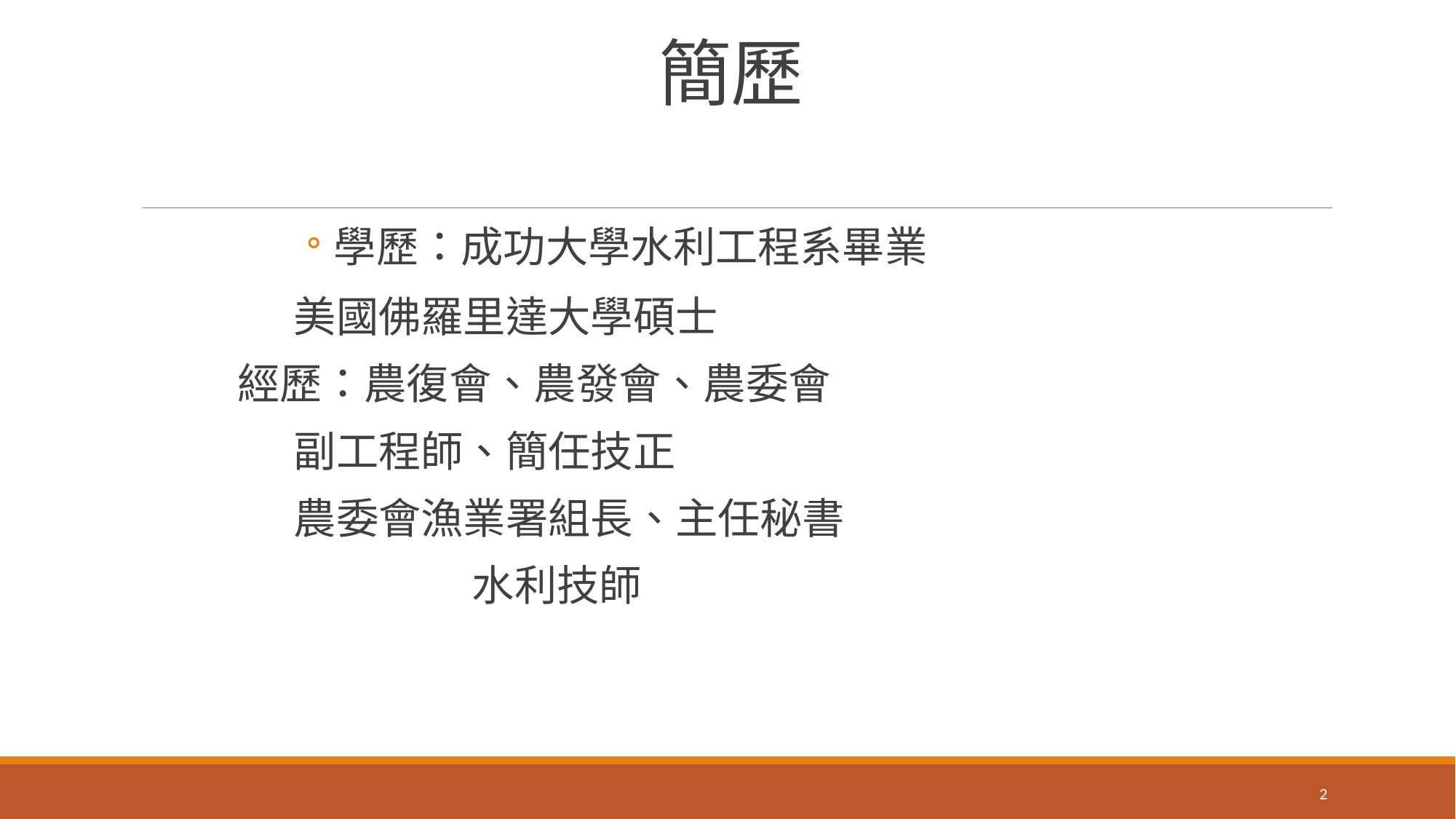

# 簡歷
學歷：成功大學水利工程系畢業
               美國佛羅里達大學碩士
         經歷：農復會、農發會、農委會
               副工程師、簡任技正
               農委會漁業署組長、主任秘書
                                                水利技師
2